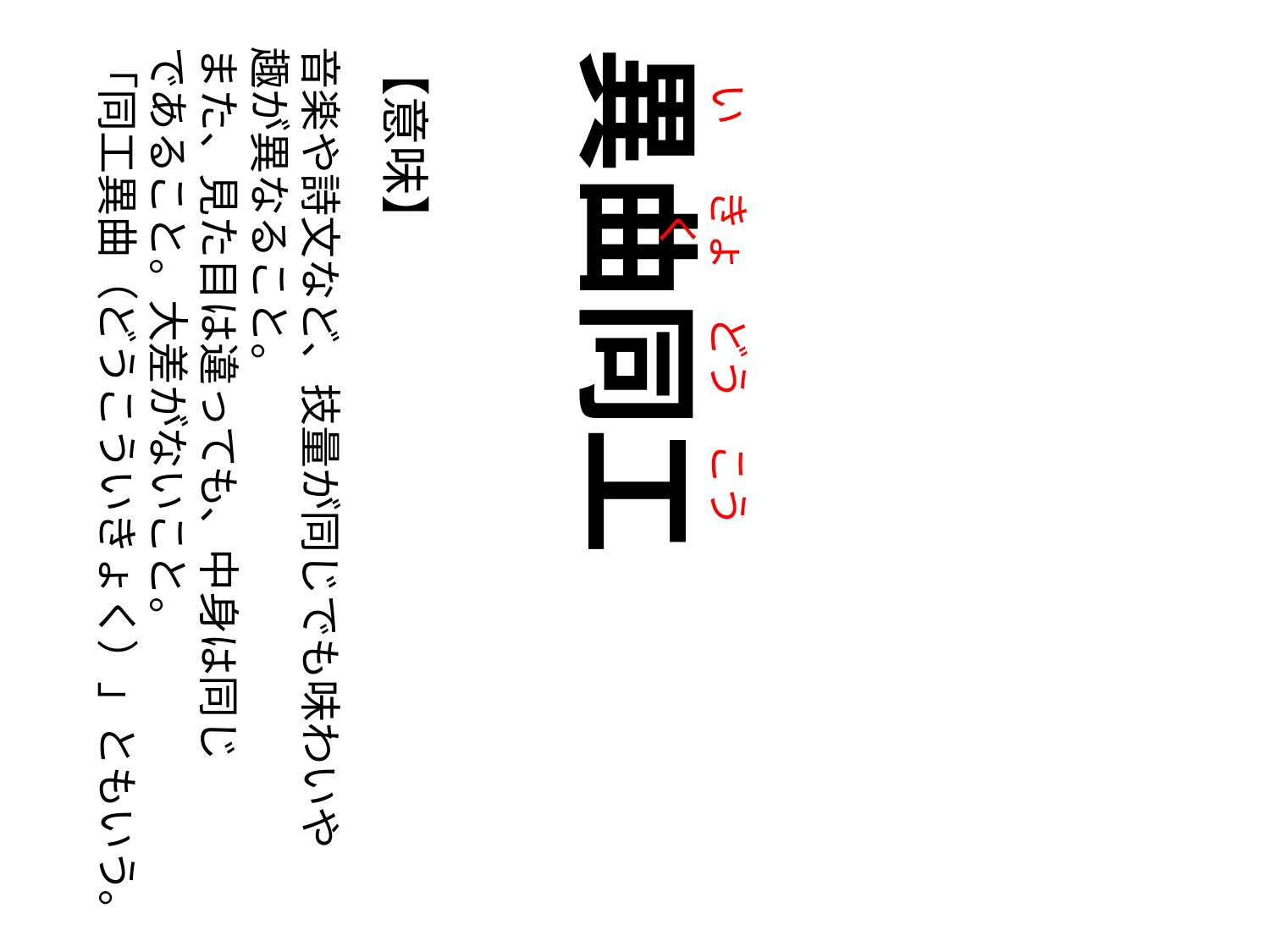

い
きょく
どう
こう
【意味】

音楽や詩文など、技量が同じでも味わいや
趣が異なること。
また、見た目は違っても、中身は同じ
であること。大差がないこと。
「同工異曲（どうこういきょく）」ともいう。
異曲同工